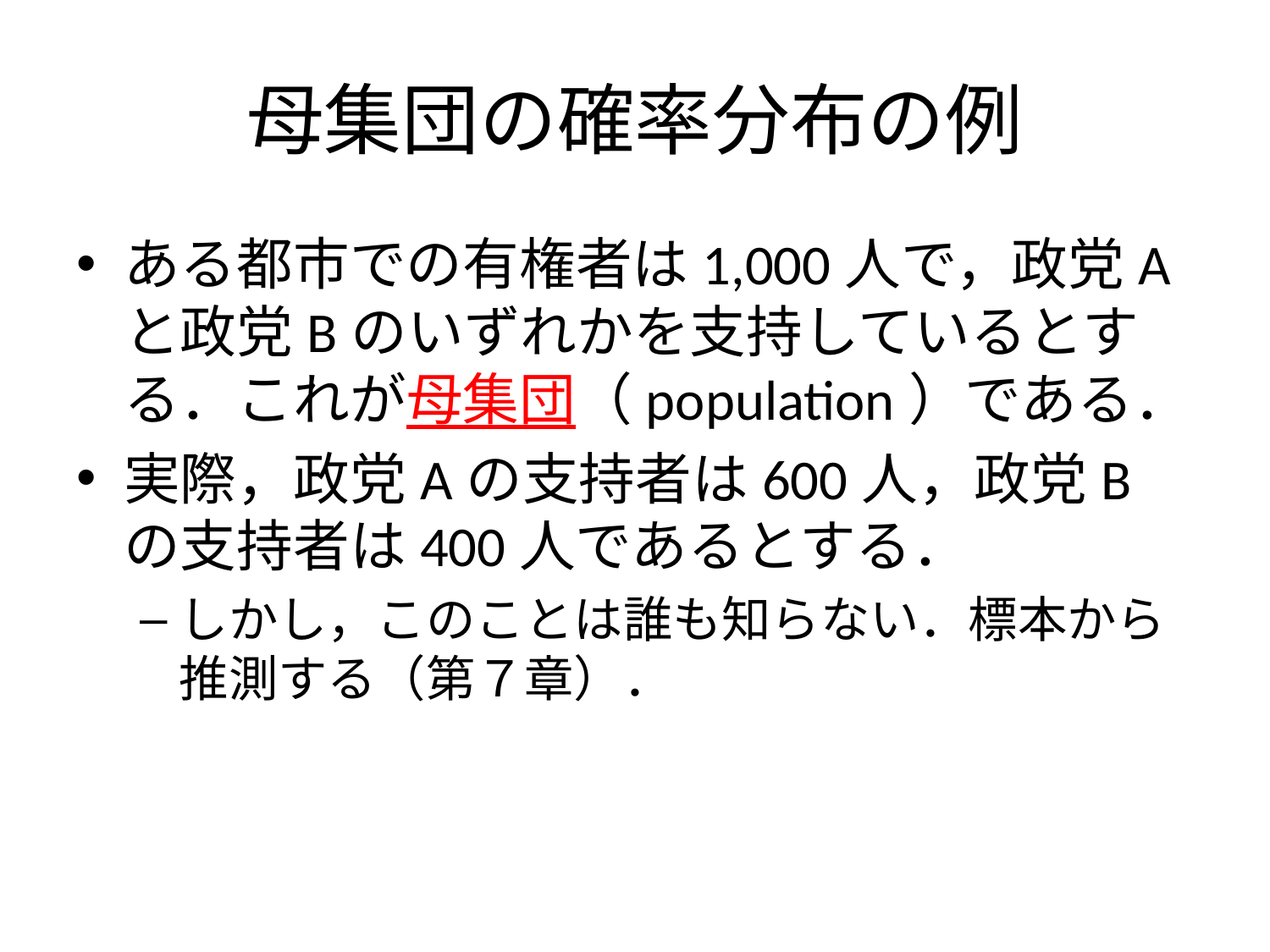

# 母集団の確率分布の例
ある都市での有権者は1,000人で，政党Aと政党Bのいずれかを支持しているとする．これが母集団（population）である．
実際，政党Aの支持者は600人，政党Bの支持者は400人であるとする．
しかし，このことは誰も知らない．標本から推測する（第７章）．